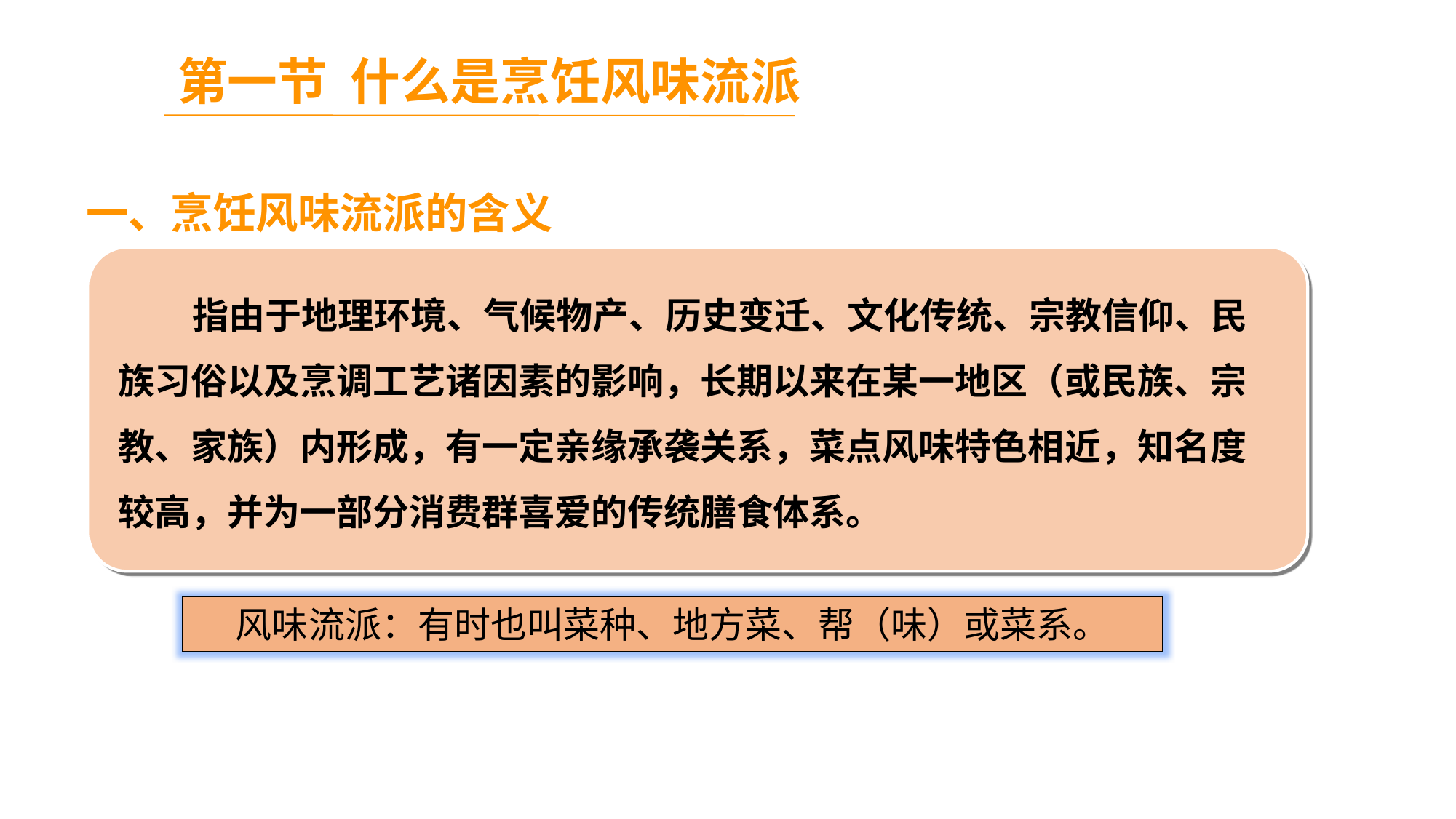

第一节  什么是烹饪风味流派
一、烹饪风味流派的含义

        指由于地理环境、气候物产、历史变迁、文化传统、宗教信仰、民族习俗以及烹调工艺诸因素的影响，长期以来在某一地区（或民族、宗教、家族）内形成，有一定亲缘承袭关系，菜点风味特色相近，知名度较高，并为一部分消费群喜爱的传统膳食体系。
风味流派：有时也叫菜种、地方菜、帮（味）或菜系。